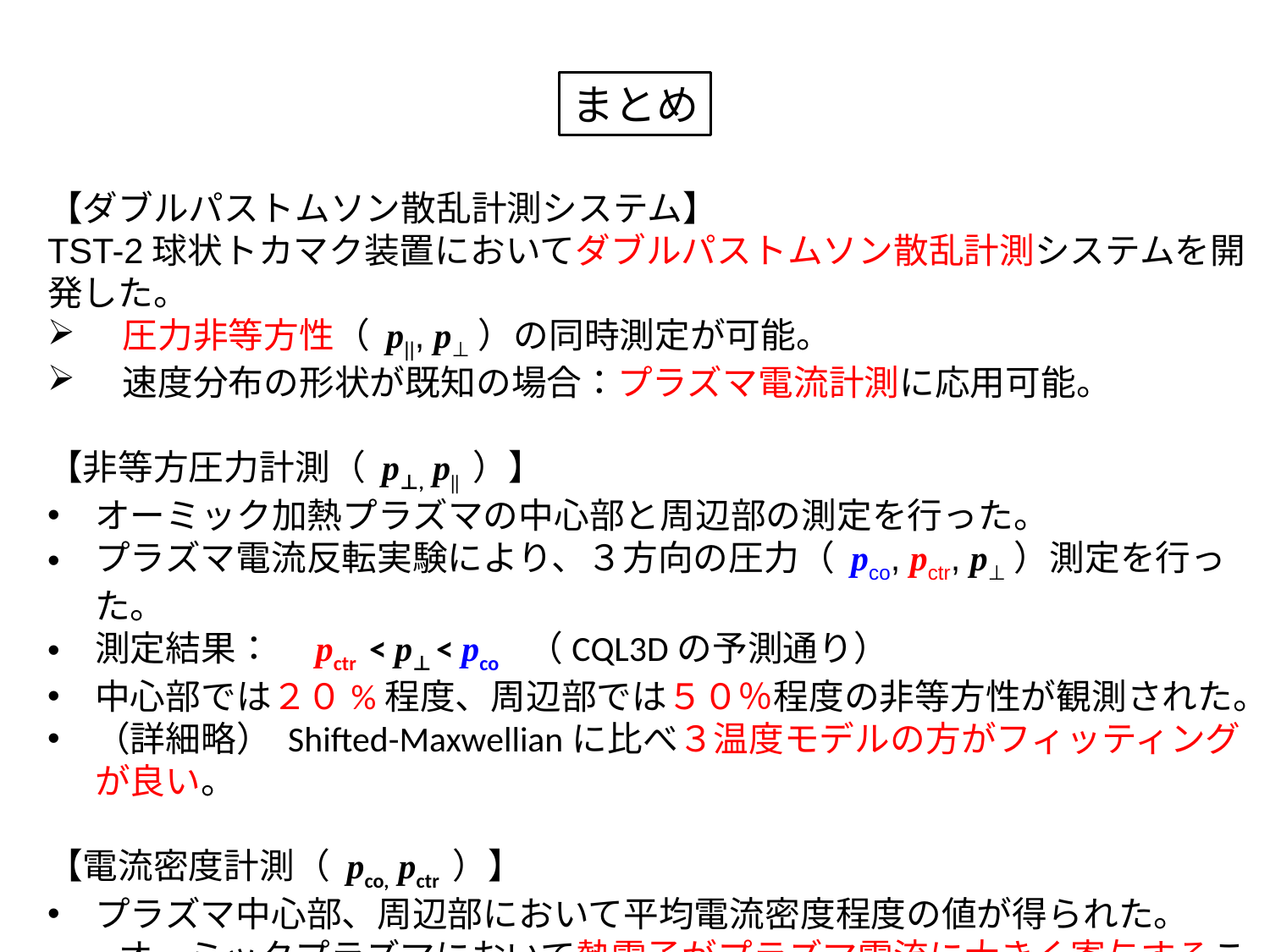

まとめ
【ダブルパストムソン散乱計測システム】
TST-2球状トカマク装置においてダブルパストムソン散乱計測システムを開発した。
　圧力非等方性（ p||, p⊥）の同時測定が可能。
　速度分布の形状が既知の場合：プラズマ電流計測に応用可能。

【非等方圧力計測（ p⊥, p|| ）】
オーミック加熱プラズマの中心部と周辺部の測定を行った。
プラズマ電流反転実験により、３方向の圧力（ pco, pctr, p⊥）測定を行った。
測定結果：　pctr  < p⊥ < pco　（CQL3Dの予測通り）
中心部では２０%程度、周辺部では５０％程度の非等方性が観測された。
（詳細略） Shifted-Maxwellianに比べ３温度モデルの方がフィッティングが良い。

【電流密度計測（ pco,  pctr ）】
プラズマ中心部、周辺部において平均電流密度程度の値が得られた。
　　オーミックプラズマにおいて熱電子がプラズマ電流に大きく寄与することを示す。
ダブルパストムソン散乱計測による電流計測の可能性を示唆する。